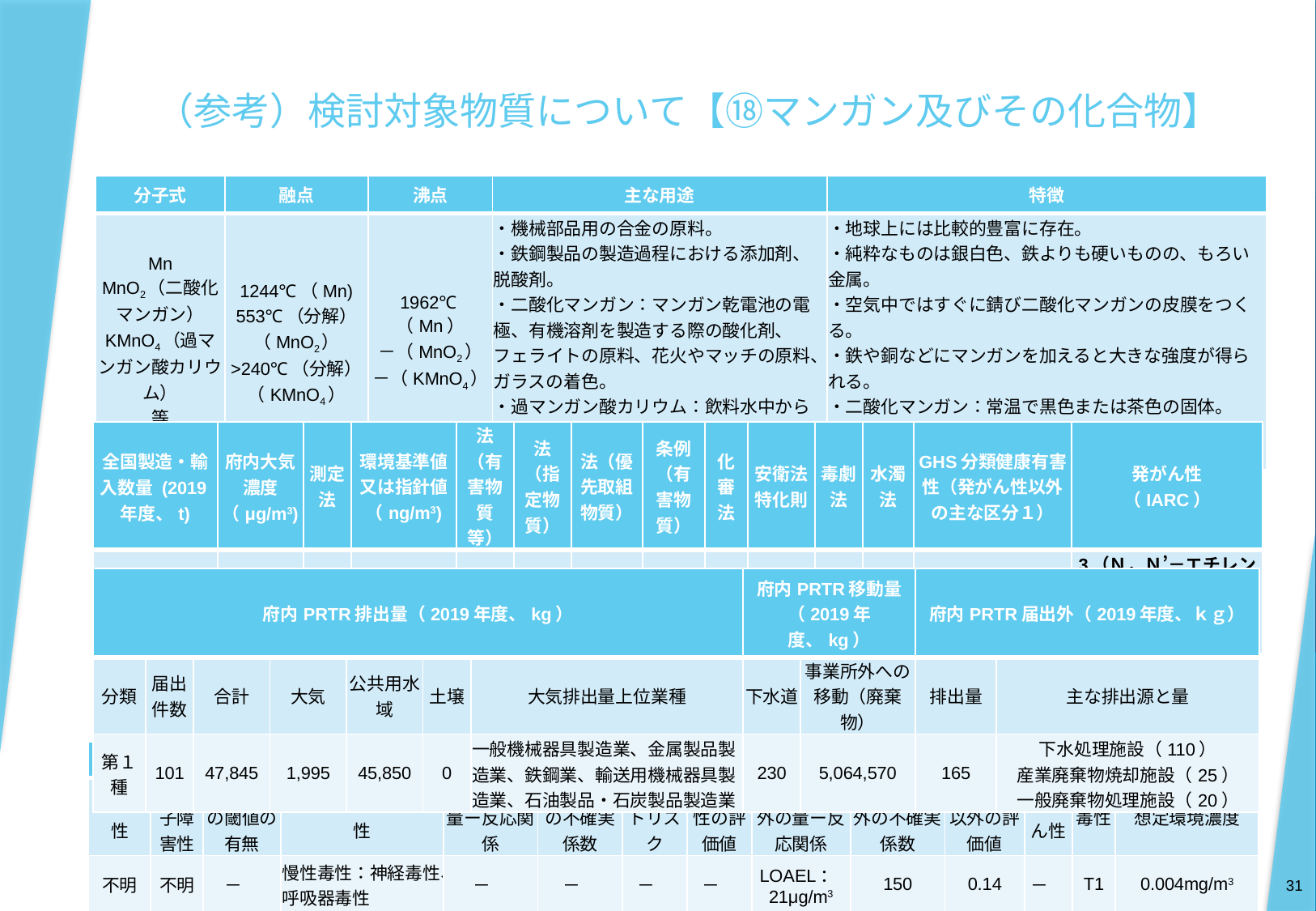

# （参考）検討対象物質について【⑱マンガン及びその化合物】
| 分子式 | 融点 | 沸点 | 主な用途 | 特徴 |
| --- | --- | --- | --- | --- |
| Mn MnO2（二酸化マンガン） KMnO4（過マンガン酸カリウム） 等 | 1244℃（Mn) 553℃（分解）（MnO2） >240℃（分解）（KMnO4） | 1962℃（Mn） －（MnO2） －（KMnO4） | ・機械部品用の合金の原料。 ・鉄鋼製品の製造過程における添加剤、脱酸剤。 ・二酸化マンガン：マンガン乾電池の電極、有機溶剤を製造する際の酸化剤、フェライトの原料、花火やマッチの原料、ガラスの着色。 ・過マンガン酸カリウム：飲料水中からの有機物や臭気の除去、酸化剤、分析用試薬、繊維や油脂の漂白。 | ・地球上には比較的豊富に存在。 ・純粋なものは銀白色、鉄よりも硬いものの、もろい金属。 ・空気中ではすぐに錆び二酸化マンガンの皮膜をつくる。 ・鉄や銅などにマンガンを加えると大きな強度が得られる。 ・二酸化マンガン：常温で黒色または茶色の固体。 ・過マンガン酸カリウム：常温で暗紫色の固体で、二酸化マンガンより強い酸化作用。 |
| 全国製造・輸入数量 (2019年度、t) | 府内大気濃度（μg/m3) | 測定法 | 環境基準値又は指針値（ng/m3) | 法（有害物質等） | 法（指定物質） | 法（優先取組物質） | 条例（有害物質） | 化審法 | 安衛法 特化則 | 毒劇法 | 水濁法 | GHS分類健康有害性（発がん性以外の主な区分１） | 発がん性 （IARC） |
| --- | --- | --- | --- | --- | --- | --- | --- | --- | --- | --- | --- | --- | --- |
| 100,000以上(酸化マンガン等） | 0.019 | 〇 | 140 | － | － | 〇 | 〇 | － | 第２類物質 | － | 指定物質 | 特定標的臓器・全身毒性 | 3（Ｎ，Ｎ’－エチレンビス（ジチオカルバミン酸）マンガン（別名マンネブ） |

| 府内PRTR排出量（2019年度、kg） |  |  |  |  |  |  | 府内PRTR移動量（2019年度、kg） |  | 府内PRTR届出外（2019年度、ｋｇ） |  |
| --- | --- | --- | --- | --- | --- | --- | --- | --- | --- | --- |
| 分類 | 届出件数 | 合計 | 大気 | 公共用水域 | 土壌 | 大気排出量上位業種 | 下水道 | 事業所外への移動（廃棄物） | 排出量 | 主な排出源と量 |
| 第１種 | 101 | 47,845 | 1,995 | 45,850 | 0 | 一般機械器具製造業、金属製品製造業、鉄鋼業、輸送用機械器具製造業、石油製品・石炭製品製造業 | 230 | 5,064,570 | 165 | 下水処理施設（110） 産業廃棄物焼却施設（25） 一般廃棄物処理施設（20） |
| 中央環境審議会での検討 |  |  |  |  |  |  |  |  |  |  | 条例制定時の検討 |  |  |
| --- | --- | --- | --- | --- | --- | --- | --- | --- | --- | --- | --- | --- | --- |
| 発がん性 | 遺伝子障害性 | 発がん性の閾値の有無 | 発がん性以外の有害性 | 発がん性の量ー反応関係 | 発がん性の不確実係数 | ユニットリスク | 発がん性の評価値 | 発がん性以外の量ー反応関係 | 発がん性以外の不確実係数 | 発がん性以外の評価値 | 発がん性 | 毒性 | 想定環境濃度 |
| 不明 | 不明 | － | 慢性毒性：神経毒性、呼吸器毒性 | － | － | － | － | LOAEL：21μg/m3 | 150 | 0.14 | － | T1 | 0.004mg/m3 |
31